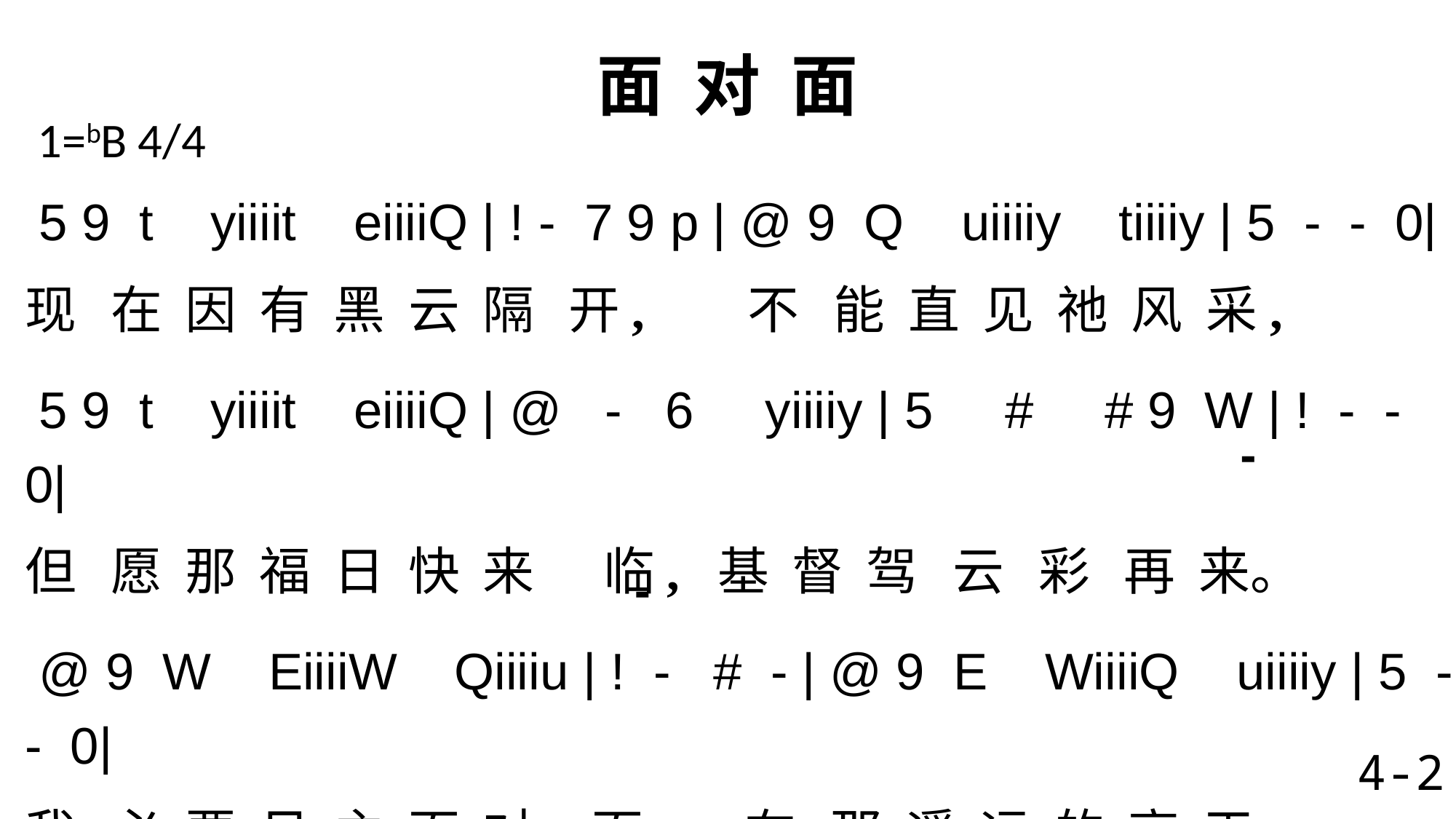

# 面  对  面
1=bB 4/4
 5 9  t    yiiiit    eiiiiQ | ! -  7 9 p | @ 9  Q    uiiiiy    tiiiiy | 5  -  -  0|
现   在  因  有  黑  云  隔   开,       不   能  直  见  祂  风  采,
 5 9  t    yiiiit    eiiiiQ | @   -   6     yiiiiy | 5     #     # 9  W | !  -  -  0|
但   愿  那  福  日  快  来      临,  基  督  驾   云   彩   再  来。
 @ 9  W    EiiiiW    Qiiiiu | !  -   #  - | @ 9  E    WiiiiQ    uiiiiy | 5  -  -  0|
我   必  要  见  主  面  对     面,     在   那  遥  远  的  高  天,
 # 9  E    RiiiiE    WiiiiQ | @  -   $      yiiiiy | 5     #     # 9  W | !  -  -  0\
在   祂  荣  耀  里  面  对     面,   多  么  快   乐   口   难  言。
 -
 -
4-2